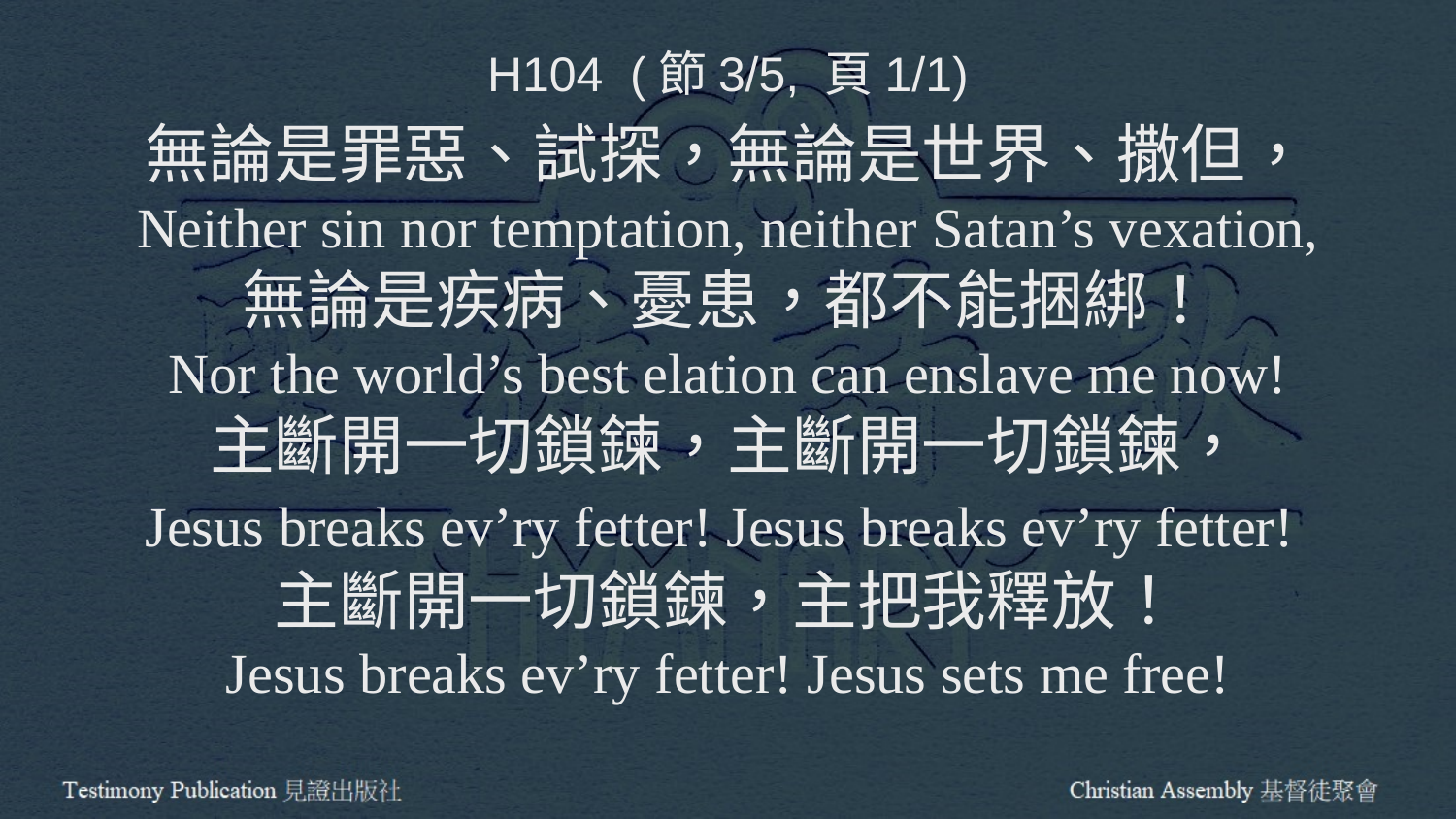

H104  (節3/5, 頁1/1)
無論是罪惡、試探，無論是世界、撒但，
Neither sin nor temptation, neither Satan’s vexation,
無論是疾病、憂患，都不能捆綁！
Nor the world’s best elation can enslave me now!
主斷開一切鎖鍊，主斷開一切鎖鍊，
Jesus breaks ev’ry fetter! Jesus breaks ev’ry fetter!
主斷開一切鎖鍊，主把我釋放！
Jesus breaks ev’ry fetter! Jesus sets me free!